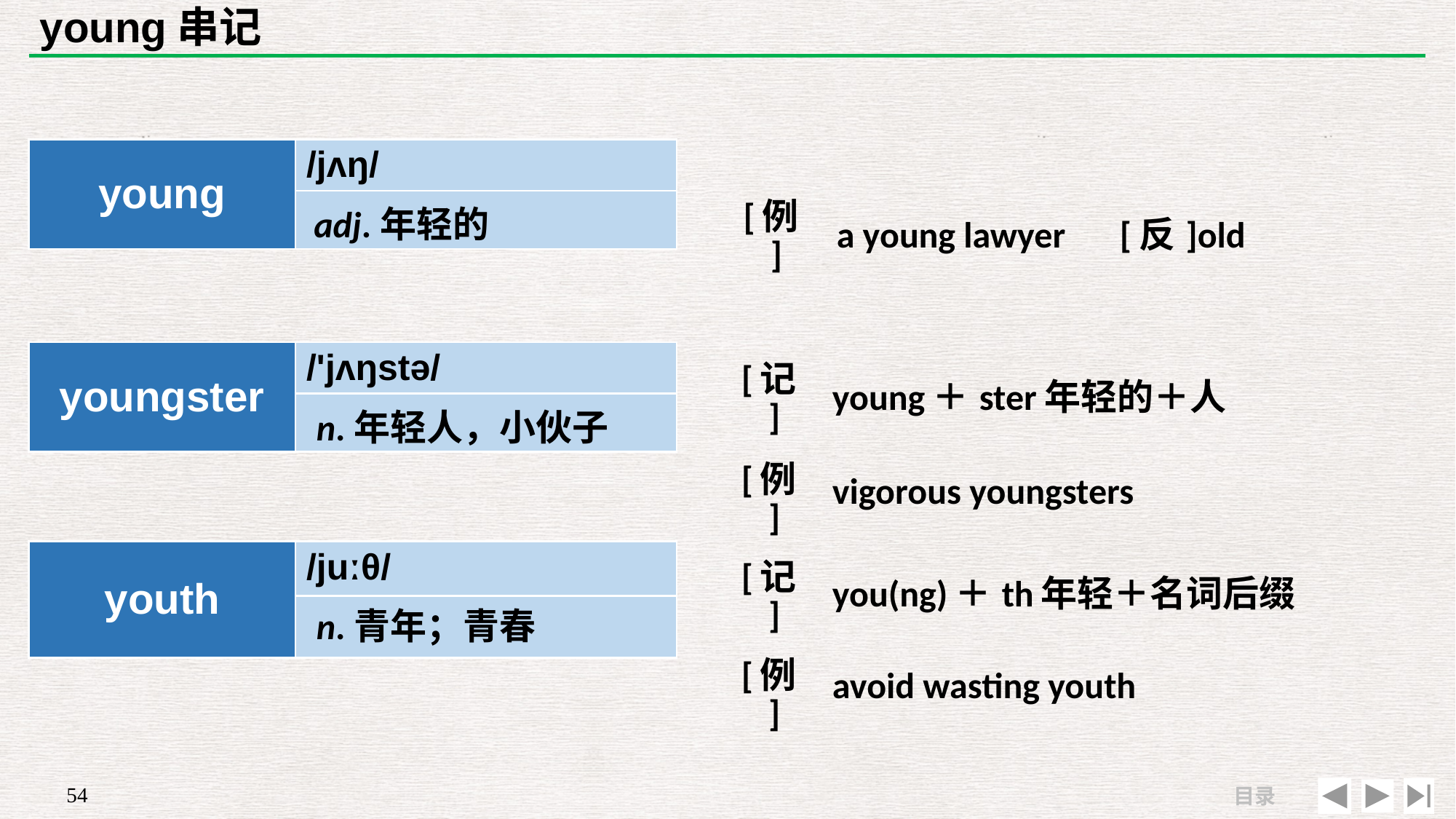

# young串记

|  |  |
| --- | --- |
| [例] | a young lawyer　[反]old |
| young | /jʌŋ/ |
| --- | --- |
|  |  |
adj.年轻的
| youngster | /'jʌŋstə/ |
| --- | --- |
|  |  |
| [记] | young＋ster年轻的＋人 |
| --- | --- |
| [例] | vigorous youngsters |
n.年轻人，小伙子
| youth | /juːθ/ |
| --- | --- |
|  |  |
| [记] | you(ng)＋th年轻＋名词后缀 |
| --- | --- |
| [例] | avoid wasting youth |
n.青年；青春